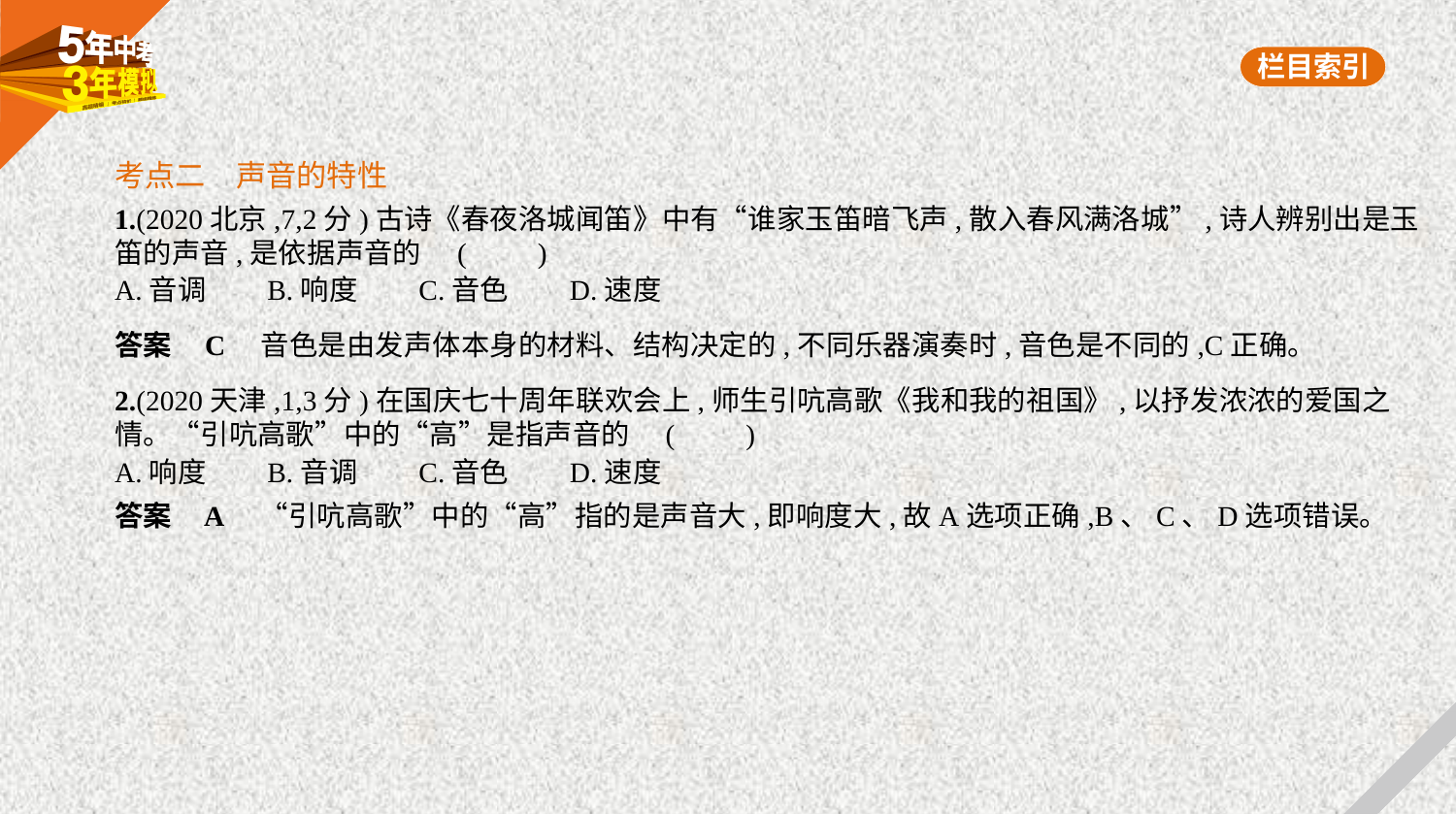

考点二　声音的特性
1.(2020北京,7,2分)古诗《春夜洛城闻笛》中有“谁家玉笛暗飞声,散入春风满洛城”,诗人辨别出是玉
笛的声音,是依据声音的 (　　)
A.音调　    B.响度　    C.音色　    D.速度
答案    C　音色是由发声体本身的材料、结构决定的,不同乐器演奏时,音色是不同的,C正确。
2.(2020天津,1,3分)在国庆七十周年联欢会上,师生引吭高歌《我和我的祖国》,以抒发浓浓的爱国之
情。“引吭高歌”中的“高”是指声音的 (　　)
A.响度　    B.音调　    C.音色　    D.速度
答案    A　“引吭高歌”中的“高”指的是声音大,即响度大,故A选项正确,B、C、D选项错误。